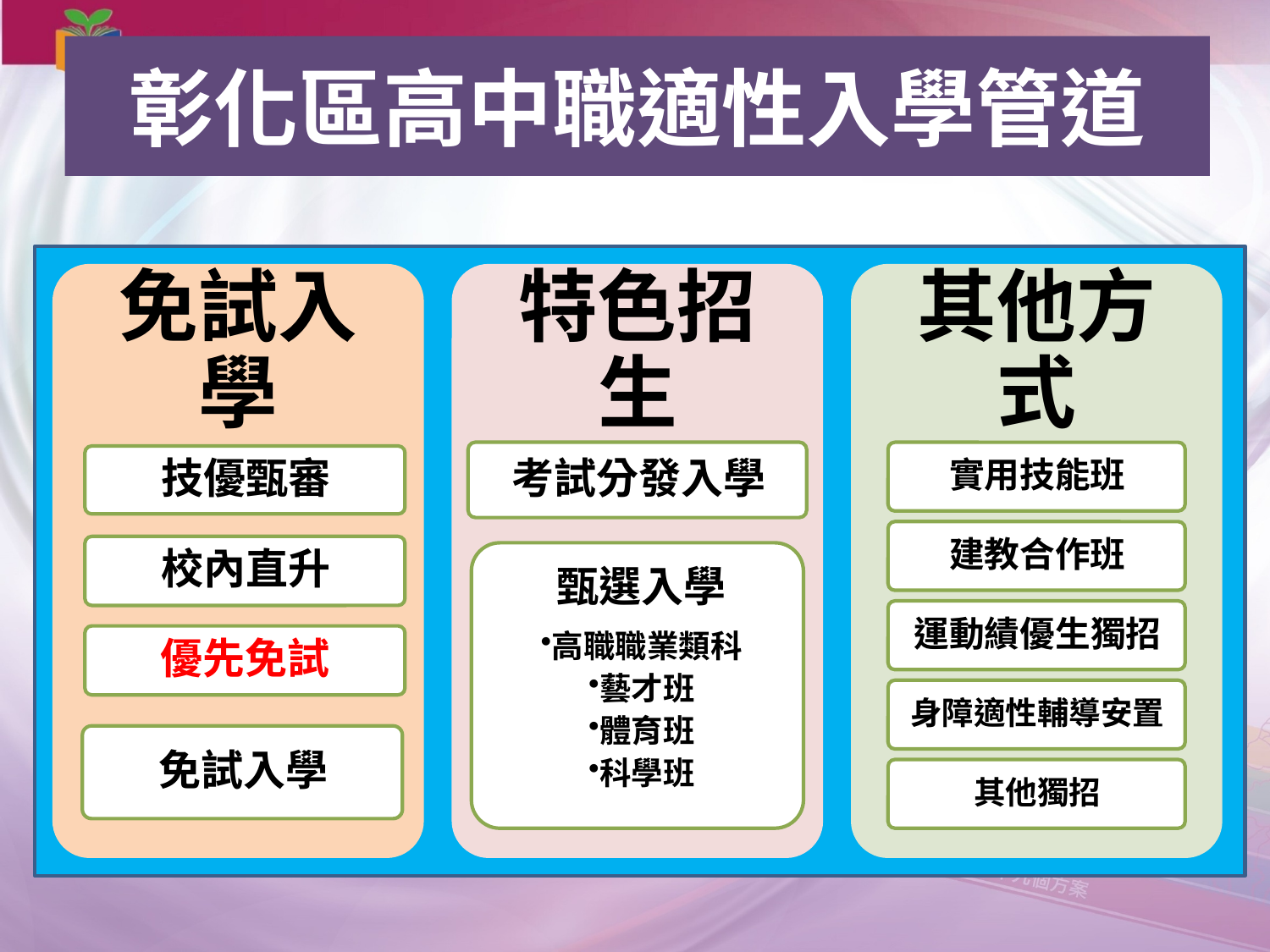

彰化區高中職適性入學管道

免試入學
免試入學
校內直升
技優甄審
特色招生
考試分發入學
甄選入學
高職職業類科
藝才班
體育班
科學班

其他方式
實用技能班
建教合作班
運動績優生獨招
身障適性輔導安置
其他獨招

優先免試